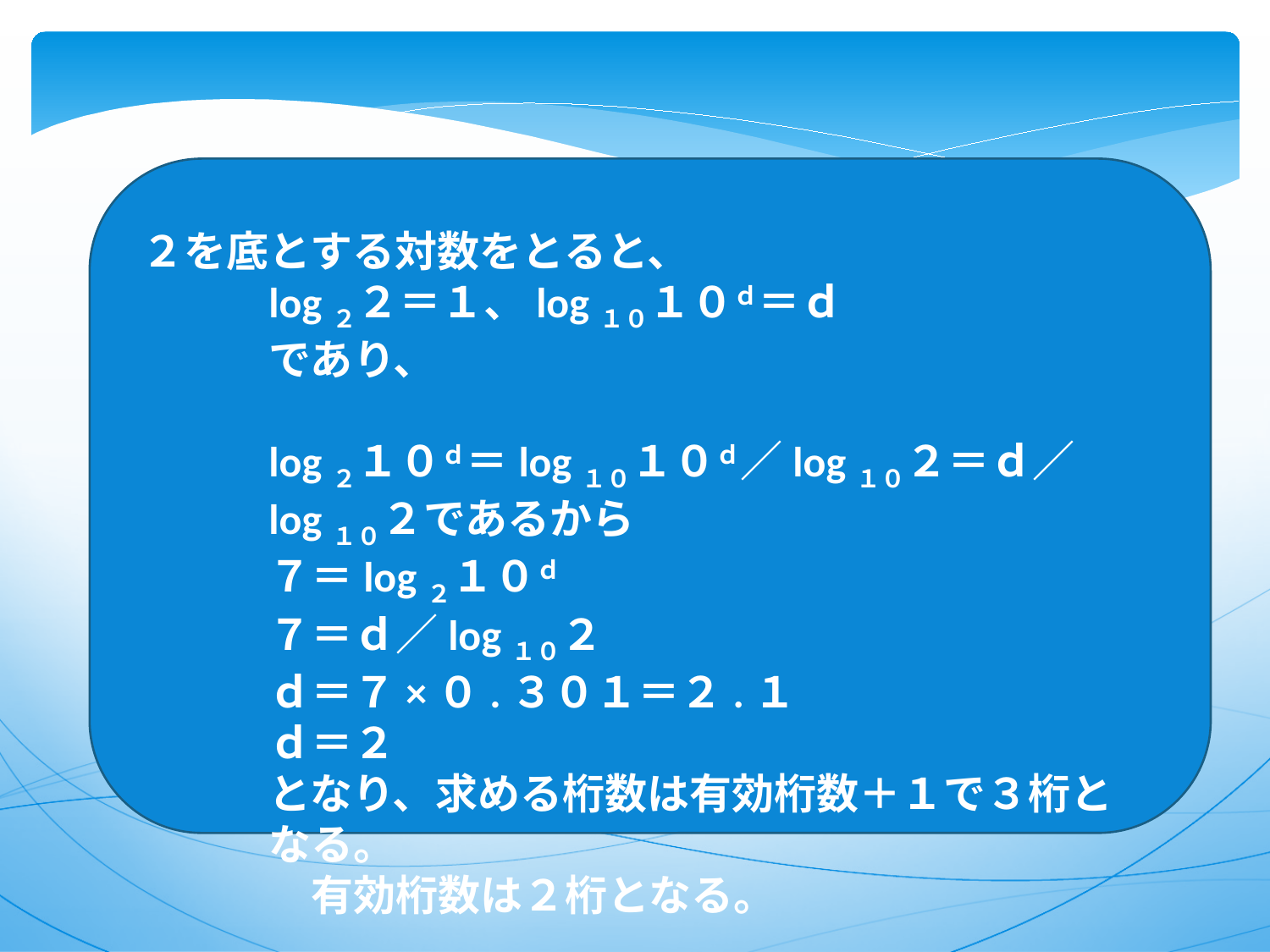

２を底とする対数をとると、
log２２＝１、log１０１０ｄ＝ｄ
であり、

log２１０ｄ＝log１０１０ｄ／log１０２＝ｄ／log１０２であるから
７＝log２１０ｄ
７＝ｄ／log１０２
ｄ＝７×０.３０１＝２.１
ｄ＝２
となり、求める桁数は有効桁数＋１で３桁となる。
　有効桁数は２桁となる。